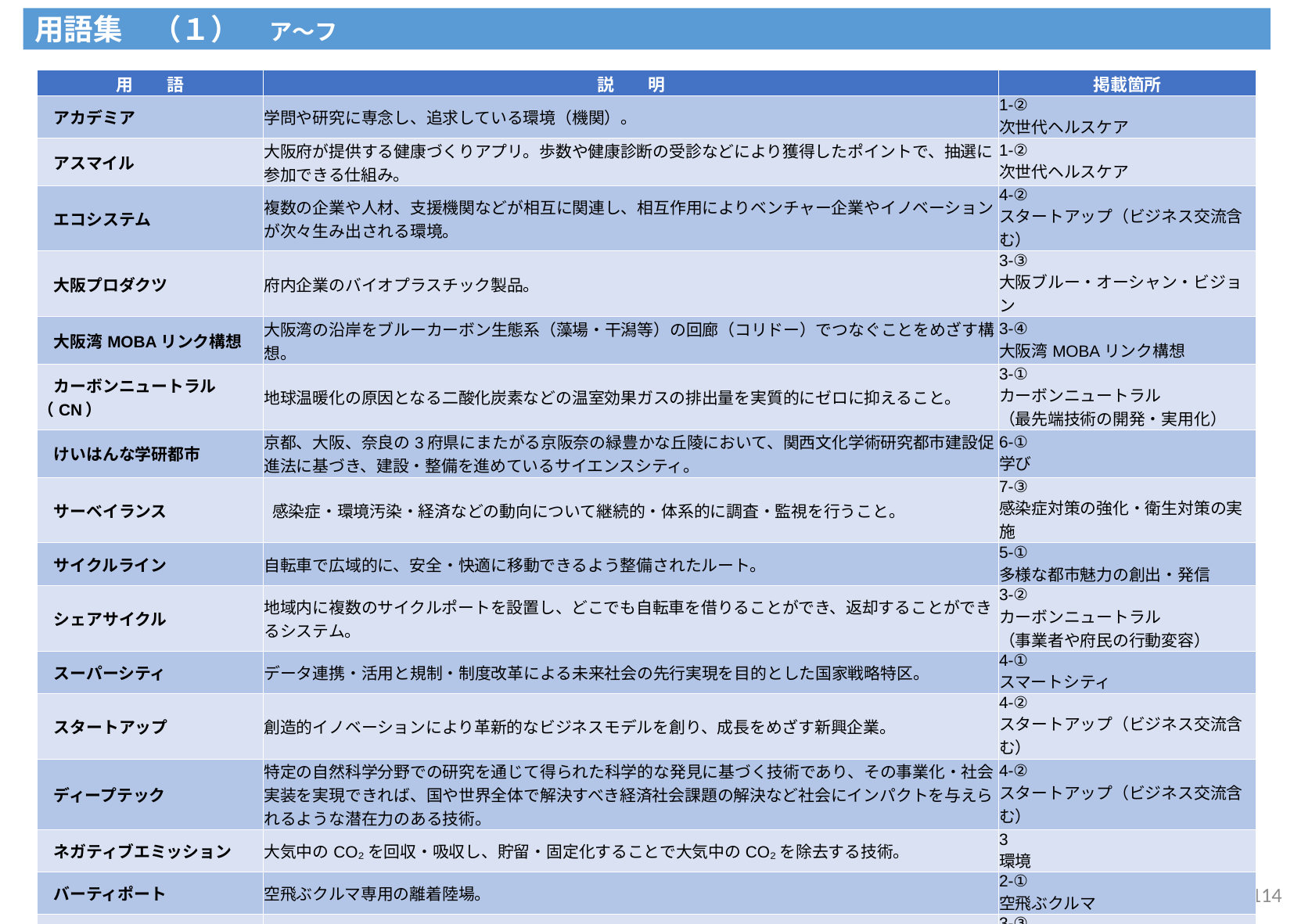

用語集　（１）　ア～フ

| 用　　語 | 説　　明 | 掲載箇所 |
| --- | --- | --- |
| アカデミア | 学問や研究に専念し、追求している環境（機関）。 | 1-② 次世代ヘルスケア |
| アスマイル | 大阪府が提供する健康づくりアプリ。歩数や健康診断の受診などにより獲得したポイントで、抽選に参加できる仕組み。 | 1-② 次世代ヘルスケア |
| エコシステム | 複数の企業や人材、支援機関などが相互に関連し、相互作用によりベンチャー企業やイノベーションが次々生み出される環境。 | 4-② スタートアップ（ビジネス交流含む） |
| 大阪プロダクツ | 府内企業のバイオプラスチック製品。 | 3-③ 大阪ブルー・オーシャン・ビジョン |
| 大阪湾MOBAリンク構想 | 大阪湾の沿岸をブルーカーボン生態系（藻場・干潟等）の回廊（コリドー）でつなぐことをめざす構想。 | 3-④ 大阪湾MOBAリンク構想 |
| カーボンニュートラル（CN） | 地球温暖化の原因となる二酸化炭素などの温室効果ガスの排出量を実質的にゼロに抑えること。 | 3-① カーボンニュートラル （最先端技術の開発・実用化） |
| けいはんな学研都市 | 京都、大阪、奈良の3府県にまたがる京阪奈の緑豊かな丘陵において、関西文化学術研究都市建設促進法に基づき、建設・整備を進めているサイエンスシティ。 | 6-① 学び |
| サーベイランス | 感染症・環境汚染・経済などの動向について継続的・体系的に調査・監視を行うこと。 | 7-③ 感染症対策の強化・衛生対策の実施 |
| サイクルライン | 自転車で広域的に、安全・快適に移動できるよう整備されたルート。 | 5-① 多様な都市魅力の創出・発信 |
| シェアサイクル | 地域内に複数のサイクルポートを設置し、どこでも自転車を借りることができ、返却することができるシステム。 | 3-② カーボンニュートラル （事業者や府民の行動変容） |
| スーパーシティ | データ連携・活用と規制・制度改革による未来社会の先行実現を目的とした国家戦略特区。 | 4-① スマートシティ |
| スタートアップ | 創造的イノベーションにより革新的なビジネスモデルを創り、成長をめざす新興企業。 | 4-② スタートアップ（ビジネス交流含む） |
| ディープテック | 特定の自然科学分野での研究を通じて得られた科学的な発見に基づく技術であり、その事業化・社会実装を実現できれば、国や世界全体で解決すべき経済社会課題の解決など社会にインパクトを与えられるような潜在力のある技術。 | 4-② スタートアップ（ビジネス交流含む） |
| ネガティブエミッション | 大気中のCO₂を回収・吸収し、貯留・固定化することで大気中のCO₂を除去する技術。 | 3 環境 |
| バーティポート | 空飛ぶクルマ専用の離着陸場。 | 2-① 空飛ぶクルマ |
| バイオプラスチック | 植物などの再生可能な有機資源を原料とするバイオマスプラスチックと微生物等の働きで最終的に二酸化炭素と水にまで分解する生分解性プラスチックの総称。 | 3-③ 大阪ブルー・オーシャン・ビジョン |
| ブルーカーボン生態系 | 光合成によるCO₂吸収・貯留のほか、水質改善、魚類等の産卵と生育の場の創出による生物多様性の向上等の多面的な効果を有する藻場・干潟等の海洋生態系のこと。 | 3-④ 大阪湾MOBAリンク構想 |
| ブロードリスニング | SNSをはじめとした市中の意見を収集し、AIによる分析を通じて広範なニーズを把握する手法。 | 4-① スマートシティ |
114